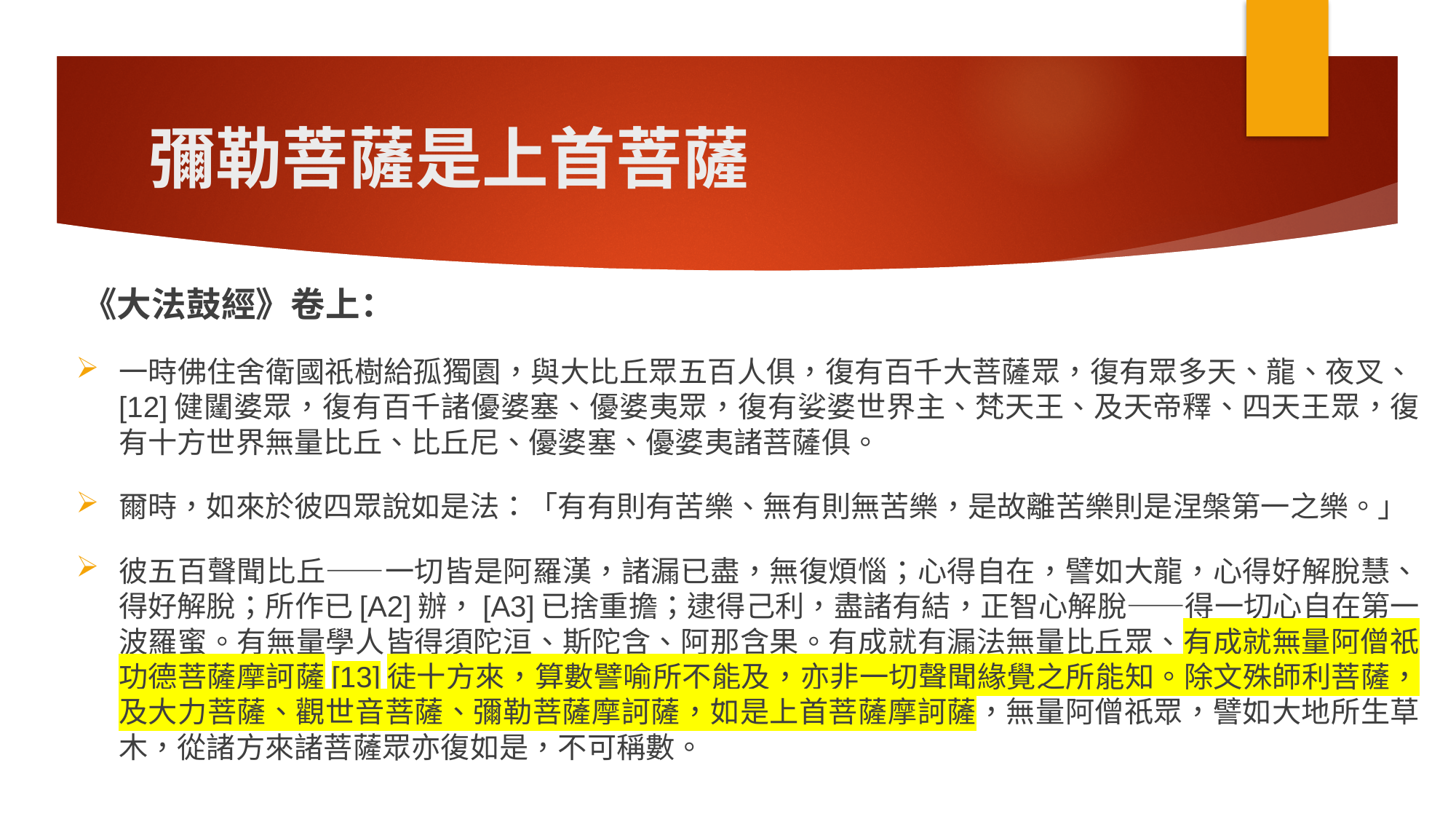

# 彌勒菩薩是上首菩薩
《大法鼓經》卷上：
一時佛住舍衛國祇樹給孤獨園，與大比丘眾五百人俱，復有百千大菩薩眾，復有眾多天、龍、夜叉、[12]健闥婆眾，復有百千諸優婆塞、優婆夷眾，復有娑婆世界主、梵天王、及天帝釋、四天王眾，復有十方世界無量比丘、比丘尼、優婆塞、優婆夷諸菩薩俱。
爾時，如來於彼四眾說如是法：「有有則有苦樂、無有則無苦樂，是故離苦樂則是涅槃第一之樂。」
彼五百聲聞比丘——一切皆是阿羅漢，諸漏已盡，無復煩惱；心得自在，譬如大龍，心得好解脫慧、得好解脫；所作已[A2]辦，[A3]已捨重擔；逮得己利，盡諸有結，正智心解脫——得一切心自在第一波羅蜜。有無量學人皆得須陀洹、斯陀含、阿那含果。有成就有漏法無量比丘眾、有成就無量阿僧祇功德菩薩摩訶薩[13]徒十方來，算數譬喻所不能及，亦非一切聲聞緣覺之所能知。除文殊師利菩薩，及大力菩薩、觀世音菩薩、彌勒菩薩摩訶薩，如是上首菩薩摩訶薩，無量阿僧祇眾，譬如大地所生草木，從諸方來諸菩薩眾亦復如是，不可稱數。